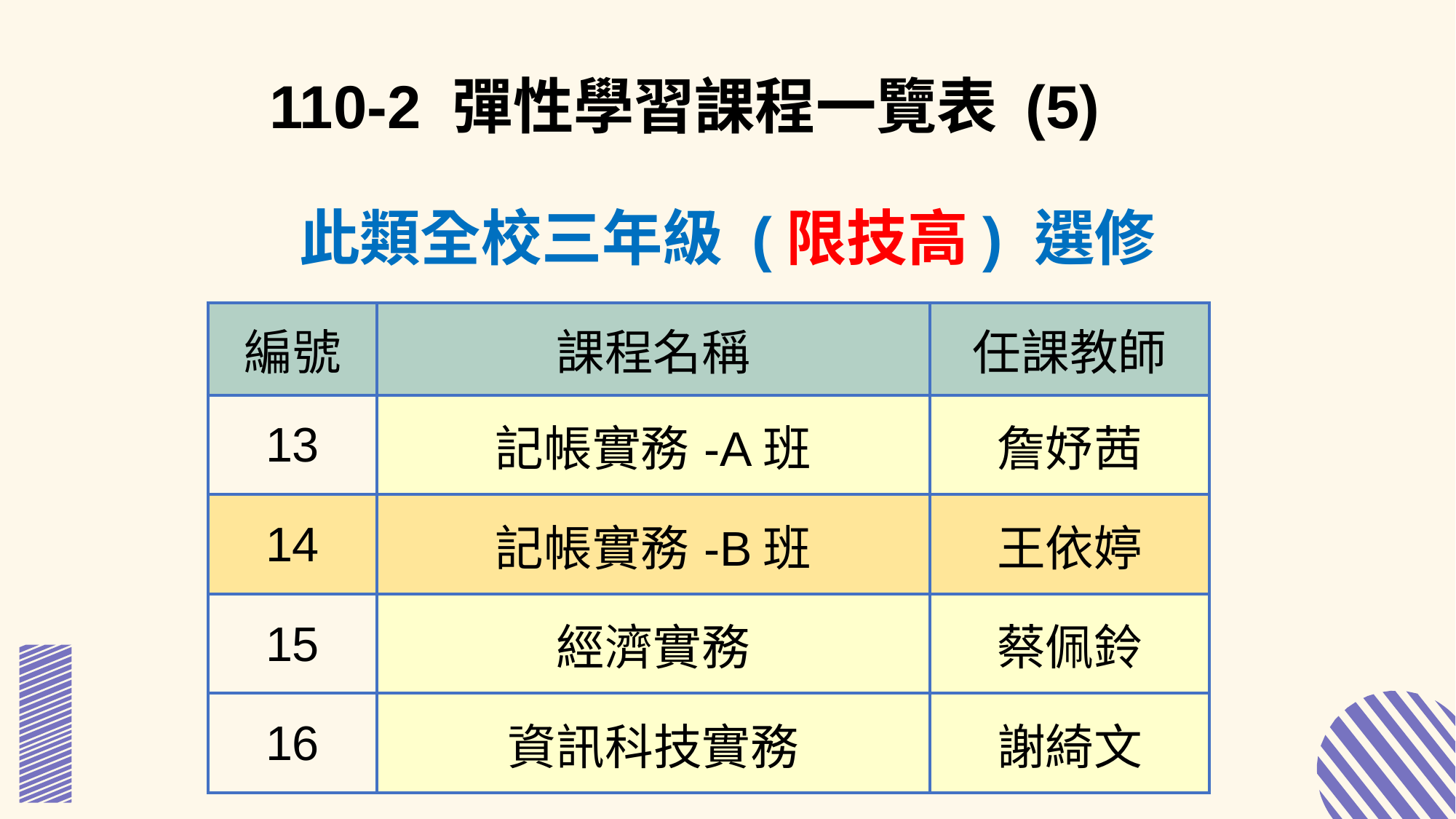

110-2 彈性學習課程一覽表 (5)
此類全校三年級 (限技高) 選修

| 編號 | 課程名稱 | 任課教師 |
| --- | --- | --- |
| 13 | 記帳實務-A班 | 詹妤茜 |
| 14 | 記帳實務-B班 | 王依婷 |
| 15 | 經濟實務 | 蔡佩鈴 |
| 16 | 資訊科技實務 | 謝綺文 |